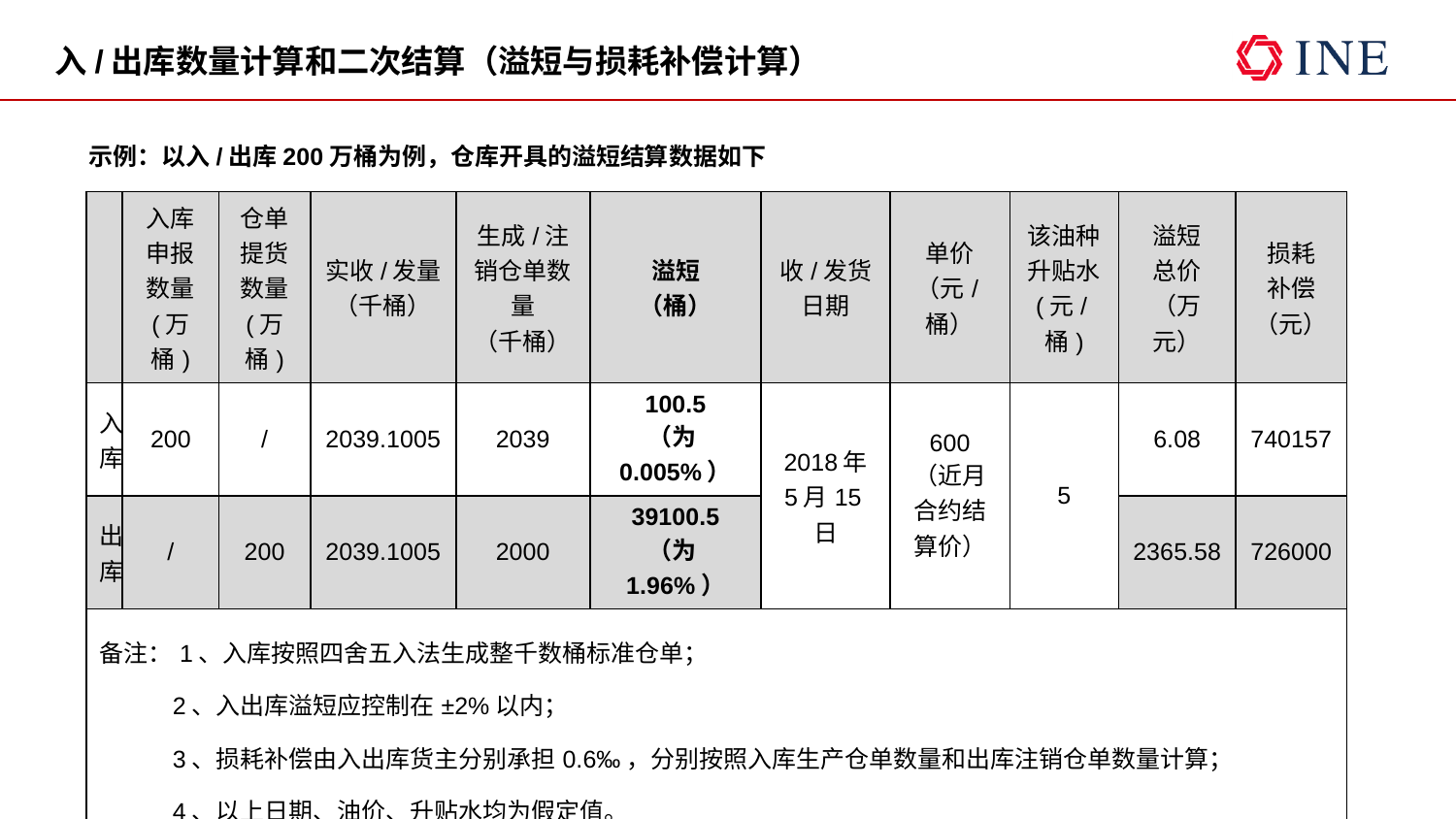

# 入/出库数量计算和二次结算（溢短与损耗补偿计算）
示例：以入/出库200万桶为例，仓库开具的溢短结算数据如下
|  | 入库申报数量 (万桶) | 仓单提货数量 (万桶) | 实收/发量 （千桶） | 生成/注销仓单数量 （千桶） | 溢短 （桶） | 收/发货 日期 | 单价 （元/桶） | 该油种升贴水 (元/桶) | 溢短 总价 （万元） | 损耗 补偿 （元） |
| --- | --- | --- | --- | --- | --- | --- | --- | --- | --- | --- |
| 入库 | 200 | / | 2039.1005 | 2039 | 100.5 （为0.005%） | 2018年 5月15日 | 600 （近月合约结算价） | 5 | 6.08 | 740157 |
| 出库 | / | 200 | 2039.1005 | 2000 | 39100.5 （为1.96%） |  |  |  | 2365.58 | 726000 |
| 备注：1、入库按照四舍五入法生成整千数桶标准仓单； 2、入出库溢短应控制在±2%以内； 3、损耗补偿由入出库货主分别承担0.6‰，分别按照入库生产仓单数量和出库注销仓单数量计算； 4、以上日期、油价、升贴水均为假定值。 |  |  |  |  |  |  |  |  |  |  |